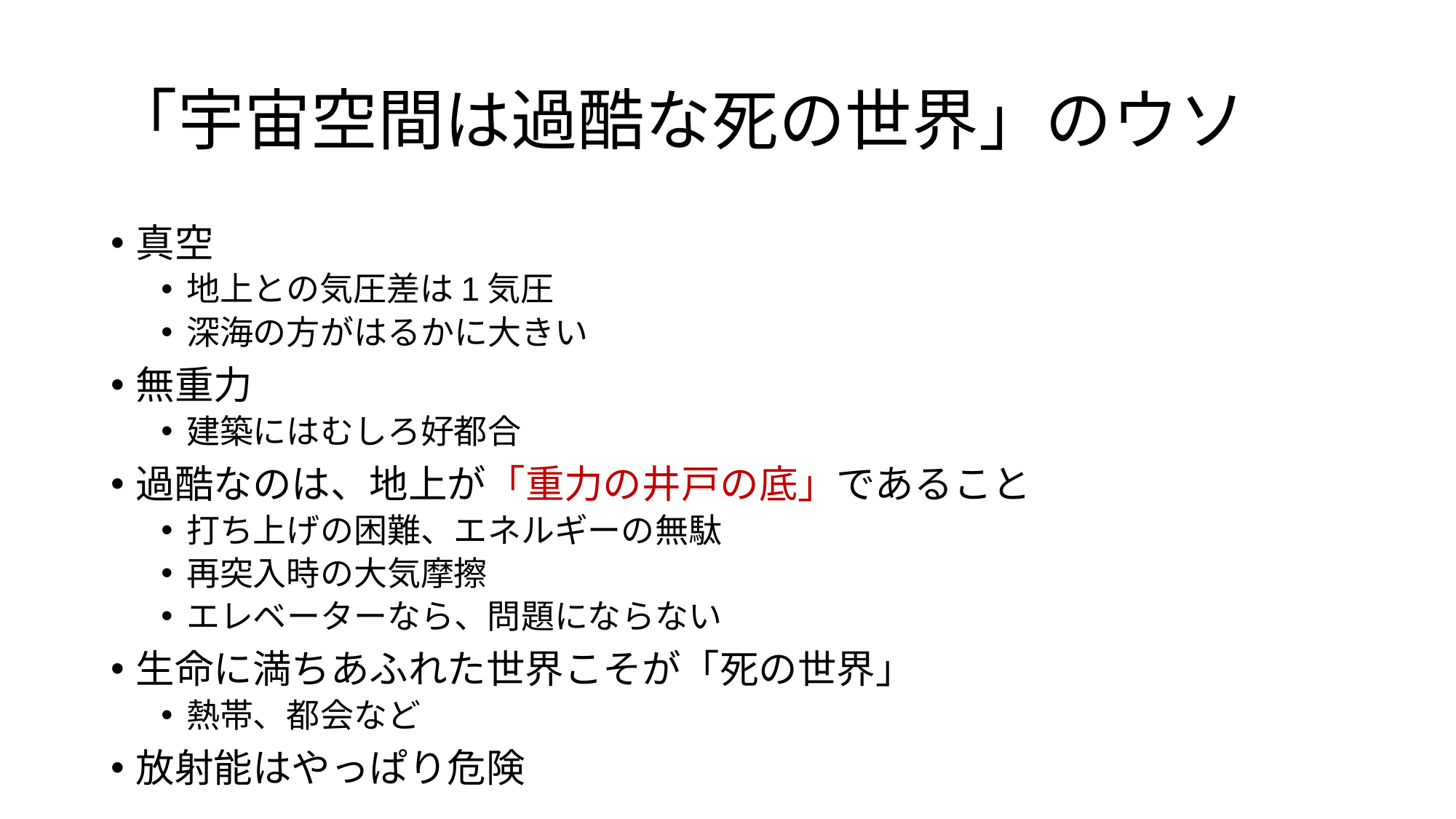

# 「宇宙空間は過酷な死の世界」のウソ
真空
地上との気圧差は1気圧
深海の方がはるかに大きい
無重力
建築にはむしろ好都合
過酷なのは、地上が「重力の井戸の底」であること
打ち上げの困難、エネルギーの無駄
再突入時の大気摩擦
エレベーターなら、問題にならない
生命に満ちあふれた世界こそが「死の世界」
熱帯、都会など
放射能はやっぱり危険